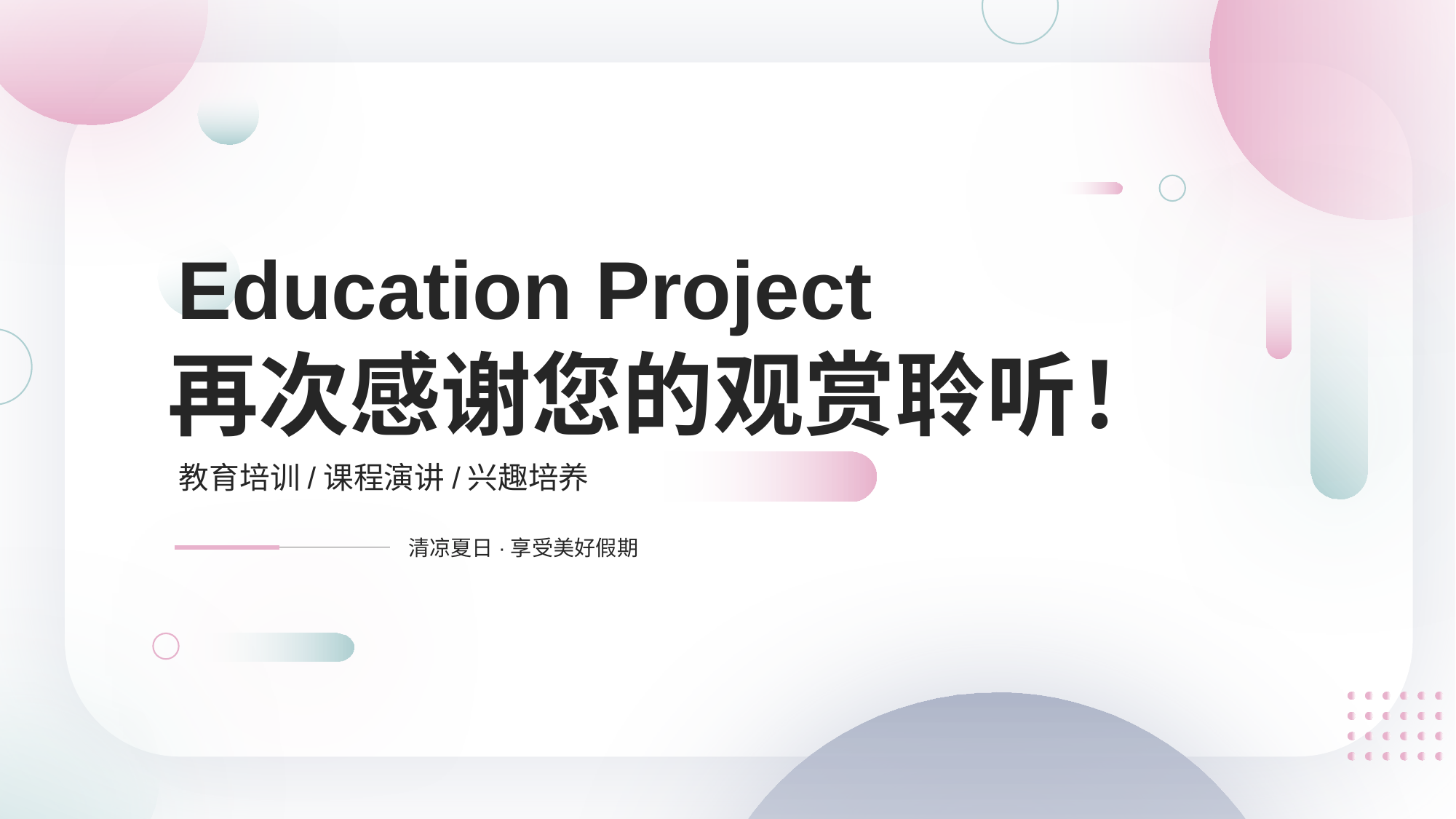

Education Project

再次感谢您的观赏聆听！

教育培训/课程演讲/兴趣培养
清凉夏日·享受美好假期